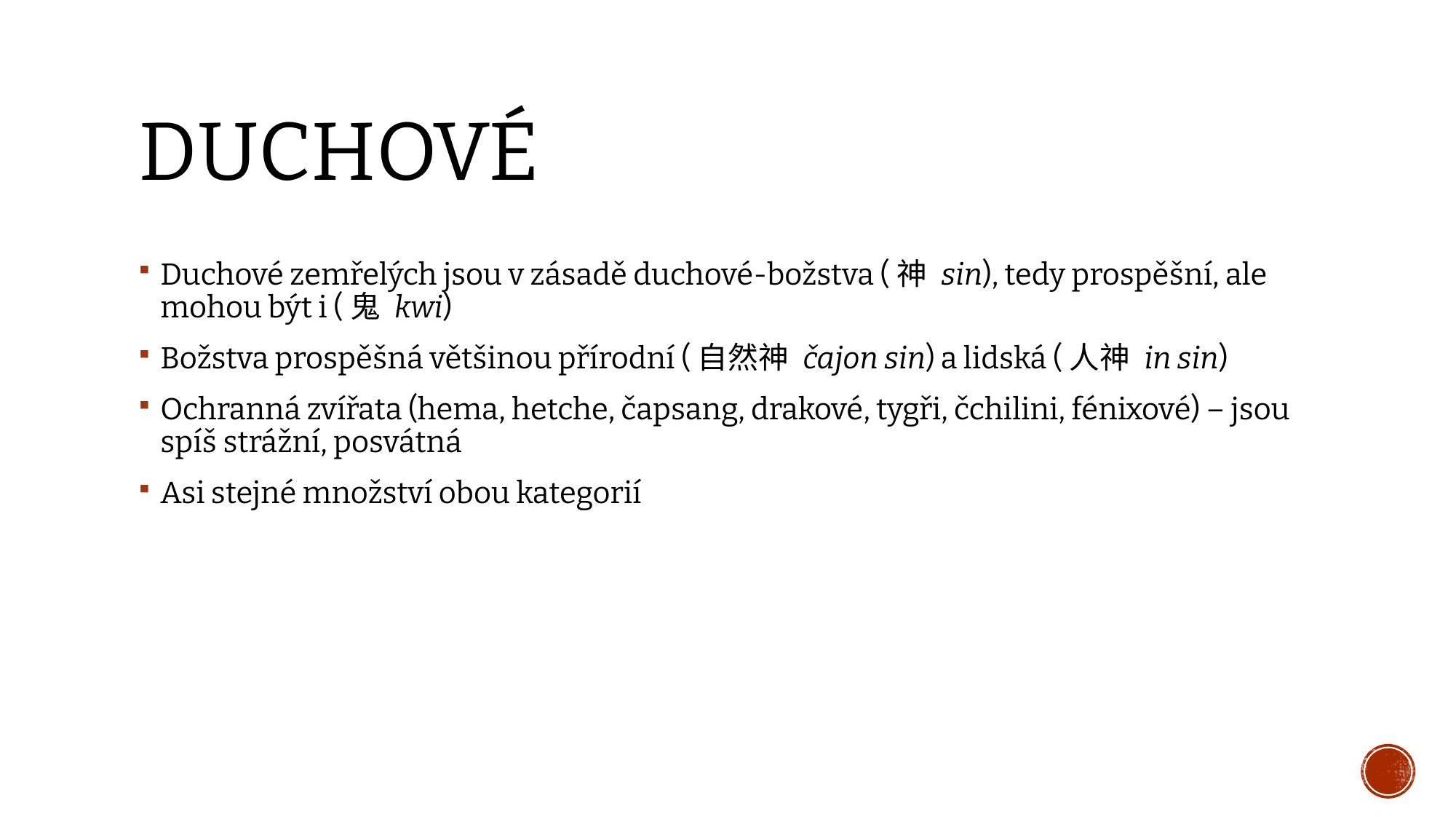

# duchové
Duchové zemřelých jsou v zásadě duchové-božstva (神 sin), tedy prospěšní, ale mohou být i (鬼 kwi)
Božstva prospěšná většinou přírodní (自然神 čajon sin) a lidská (人神 in sin)
Ochranná zvířata (hema, hetche, čapsang, drakové, tygři, čchilini, fénixové) – jsou spíš strážní, posvátná
Asi stejné množství obou kategorií